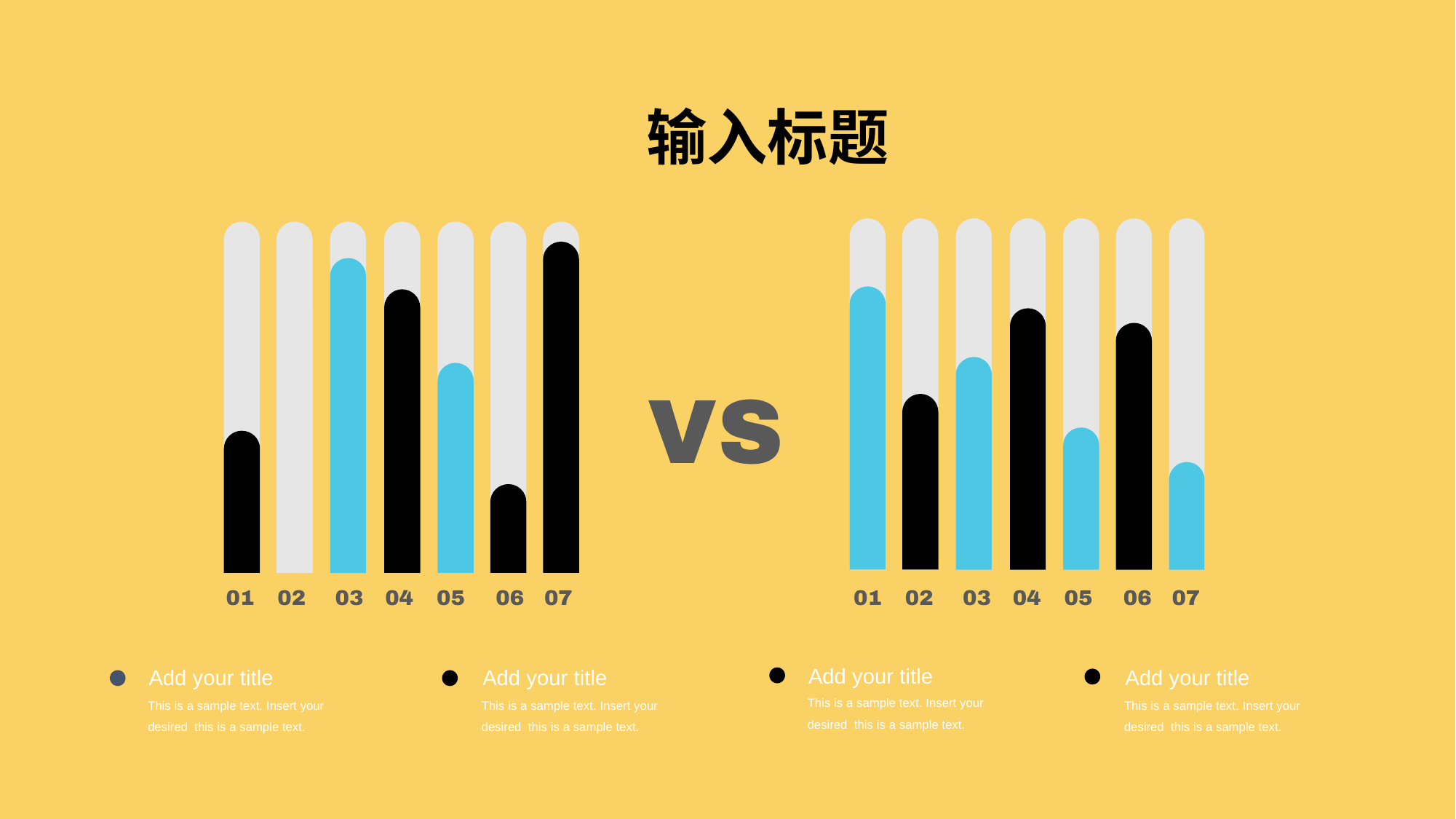

输入标题

VS

01
02
03
04
05
06
07
01
02
03
04
05
06
07
Add your title
This is a sample text. Insert your desired  this is a sample text.

Add your title
This is a sample text. Insert your desired  this is a sample text.

Add your title
This is a sample text. Insert your desired  this is a sample text.

Add your title
This is a sample text. Insert your desired  this is a sample text.